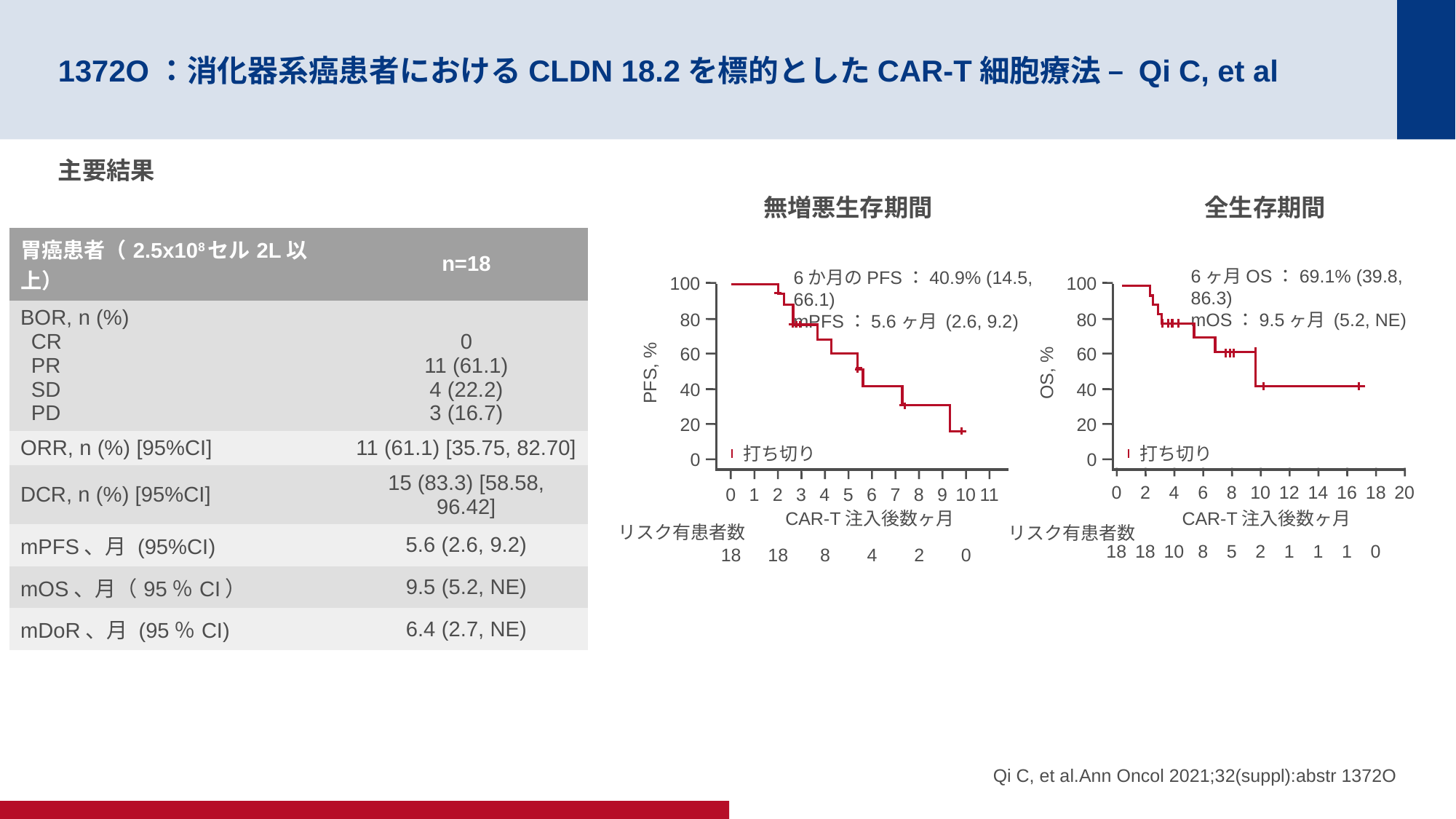

# 1372O：消化器系癌患者におけるCLDN 18.2を標的としたCAR-T細胞療法 – Qi C, et al
主要結果
無増悪生存期間
全生存期間
| 胃癌患者（2.5x108セル2L以上） | n=18 |
| --- | --- |
| BOR, n (%) CR PR SD PD | 0 11 (61.1) 4 (22.2) 3 (16.7) |
| ORR, n (%) [95%CI] | 11 (61.1) [35.75, 82.70] |
| DCR, n (%) [95%CI] | 15 (83.3) [58.58, 96.42] |
| mPFS、月 (95%CI) | 5.6 (2.6, 9.2) |
| mOS、月（95％CI） | 9.5 (5.2, NE) |
| mDoR、月 (95％CI) | 6.4 (2.7, NE) |
6ヶ月OS：69.1% (39.8, 86.3)
mOS：9.5ヶ月 (5.2, NE)
6か月のPFS：40.9% (14.5, 66.1)
mPFS：5.6ヶ月 (2.6, 9.2)
100

80

60

PFS, %
40

20

0

100

80

60

OS, %
40

20

0

打ち切り
打ち切り

0
2
4
6
8
10
12
14
16
18
20

0
1
2
3
4
5
6
7
8
9
10
11
CAR-T注入後数ヶ月
CAR-T注入後数ヶ月
リスク有患者数
リスク有患者数
18
18
10
8
5
2
1
1
1
0
18
18
8
4
2
0
Qi C, et al.Ann Oncol 2021;32(suppl):abstr 1372O